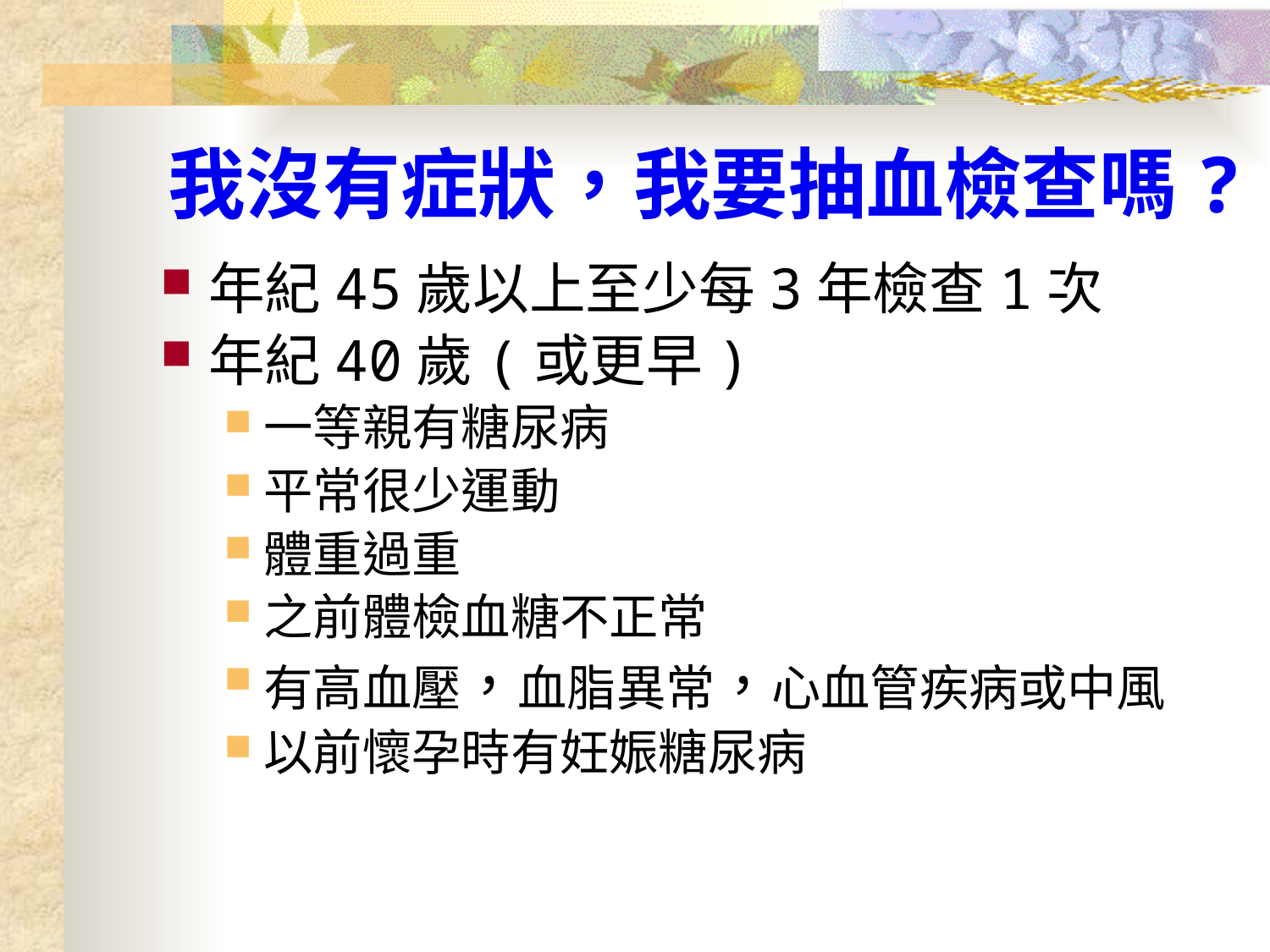

# 我沒有症狀，我要抽血檢查嗎?
年紀45歲以上至少每3年檢查1次
年紀40歲(或更早)
一等親有糖尿病
平常很少運動
體重過重
之前體檢血糖不正常
有高血壓，血脂異常，心血管疾病或中風
以前懷孕時有妊娠糖尿病